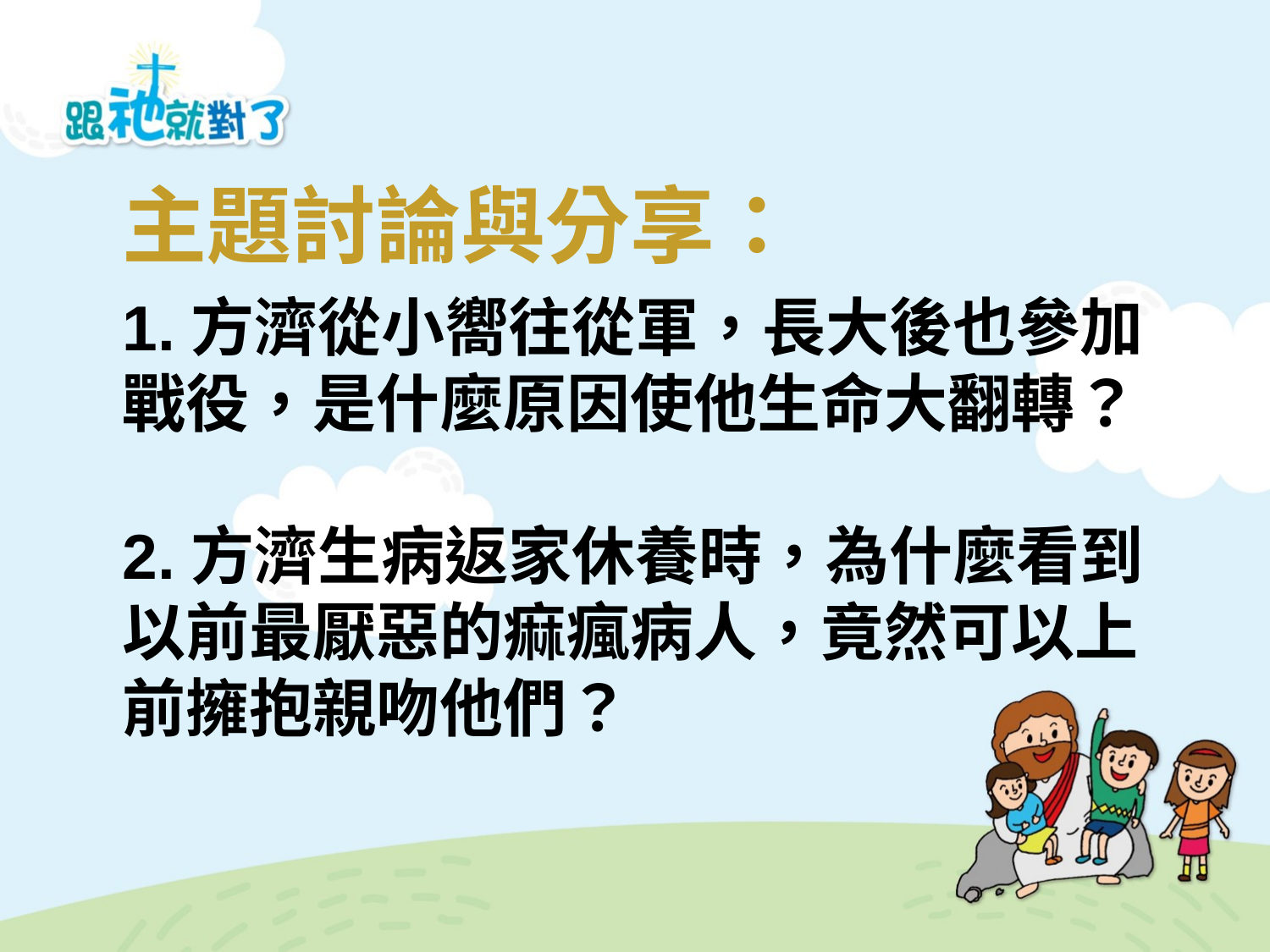

主題討論與分享：
1.方濟從小嚮往從軍，長大後也參加戰役，是什麼原因使他生命大翻轉？

2.方濟生病返家休養時，為什麼看到以前最厭惡的痲瘋病人，竟然可以上前擁抱親吻他們？